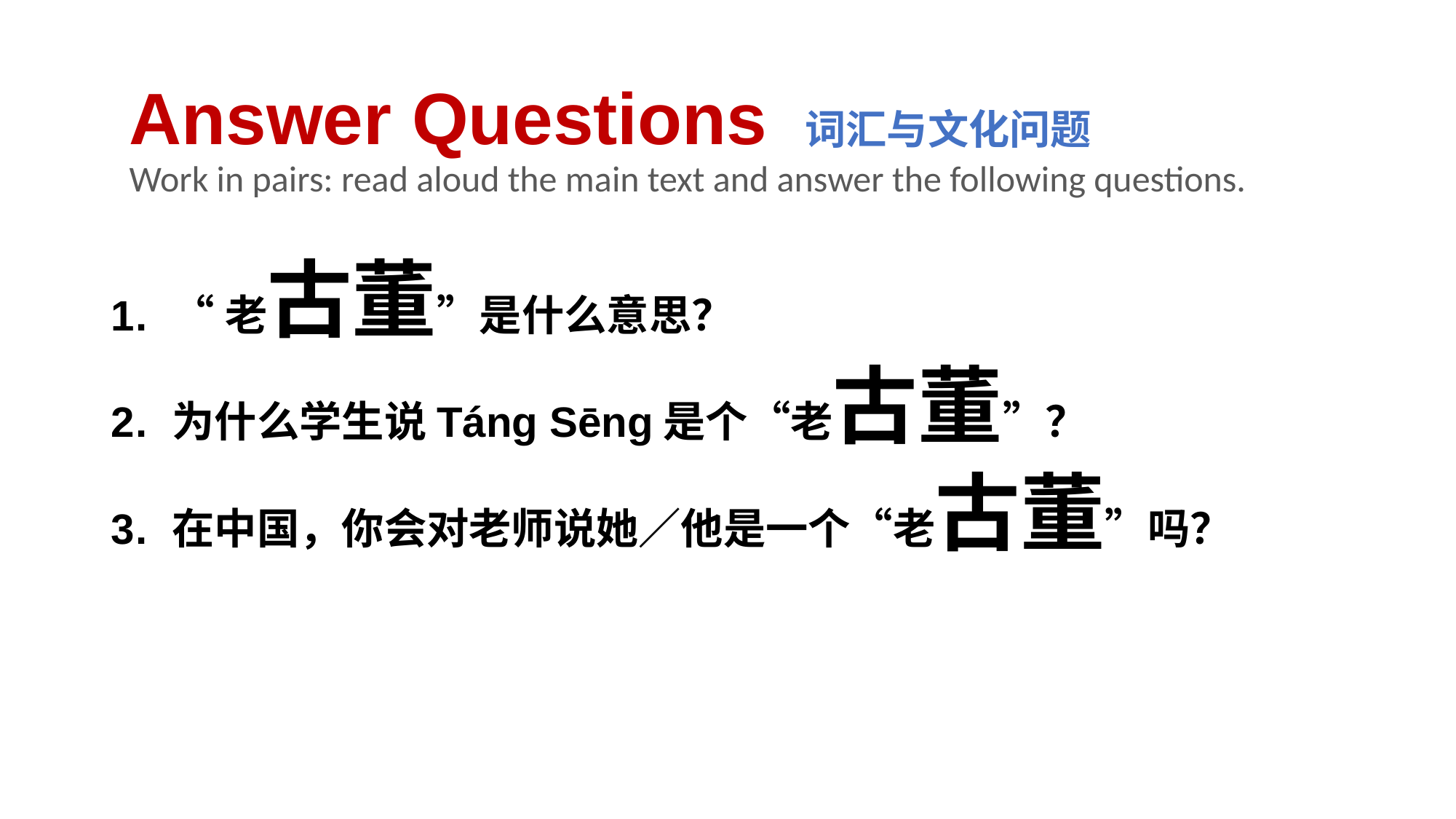

# 讨论
Answer Questions 词汇与文化问题
Work in pairs: read aloud the main text and answer the following questions.
“老古董”是什么意思？
为什么学生说Táng Sēng是个“老古董”？
在中国，你会对老师说她／他是一个“老古董”吗？